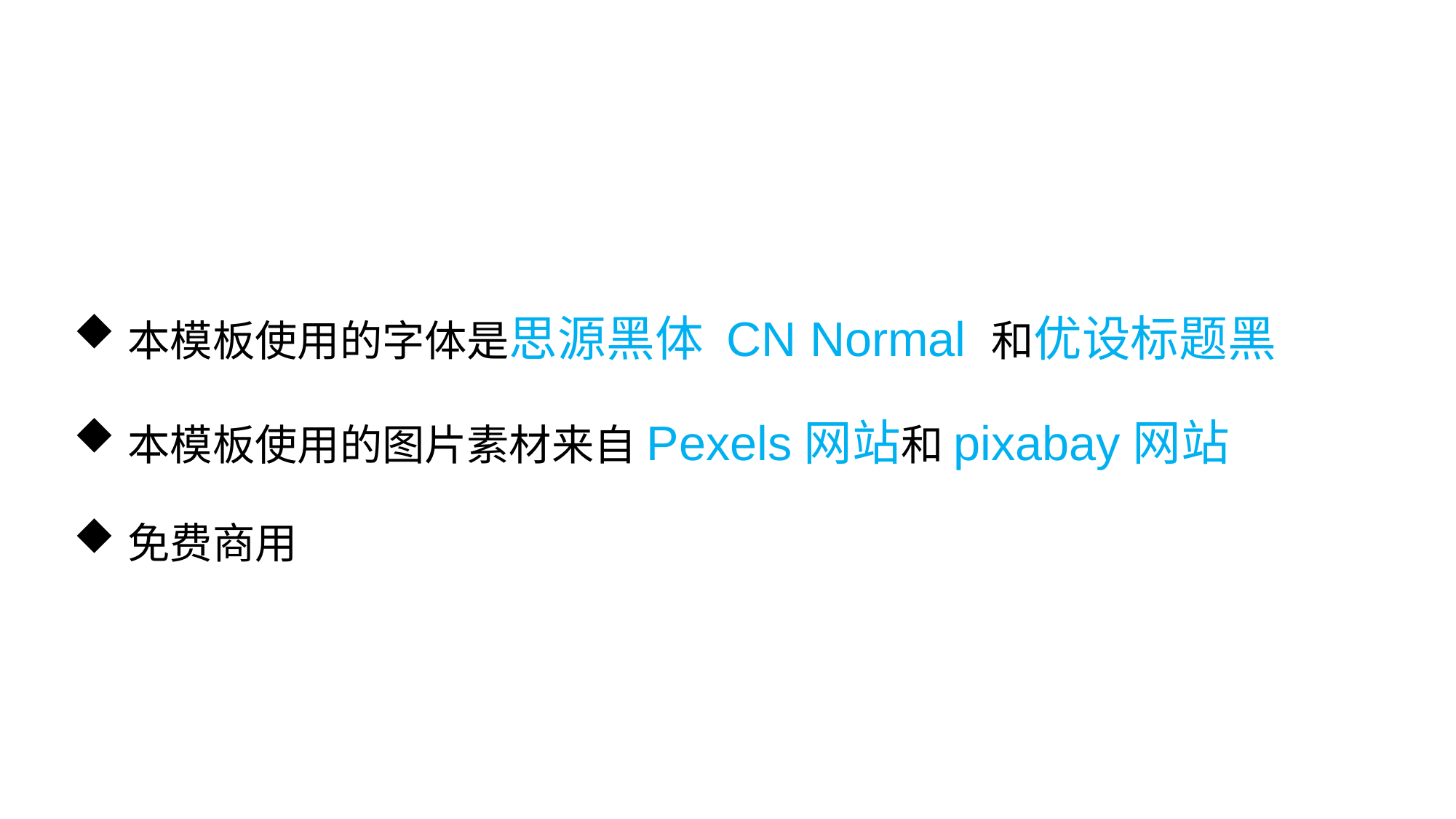

本模板使用的字体是思源黑体 CN Normal 和优设标题黑
本模板使用的图片素材来自Pexels网站和pixabay网站
免费商用